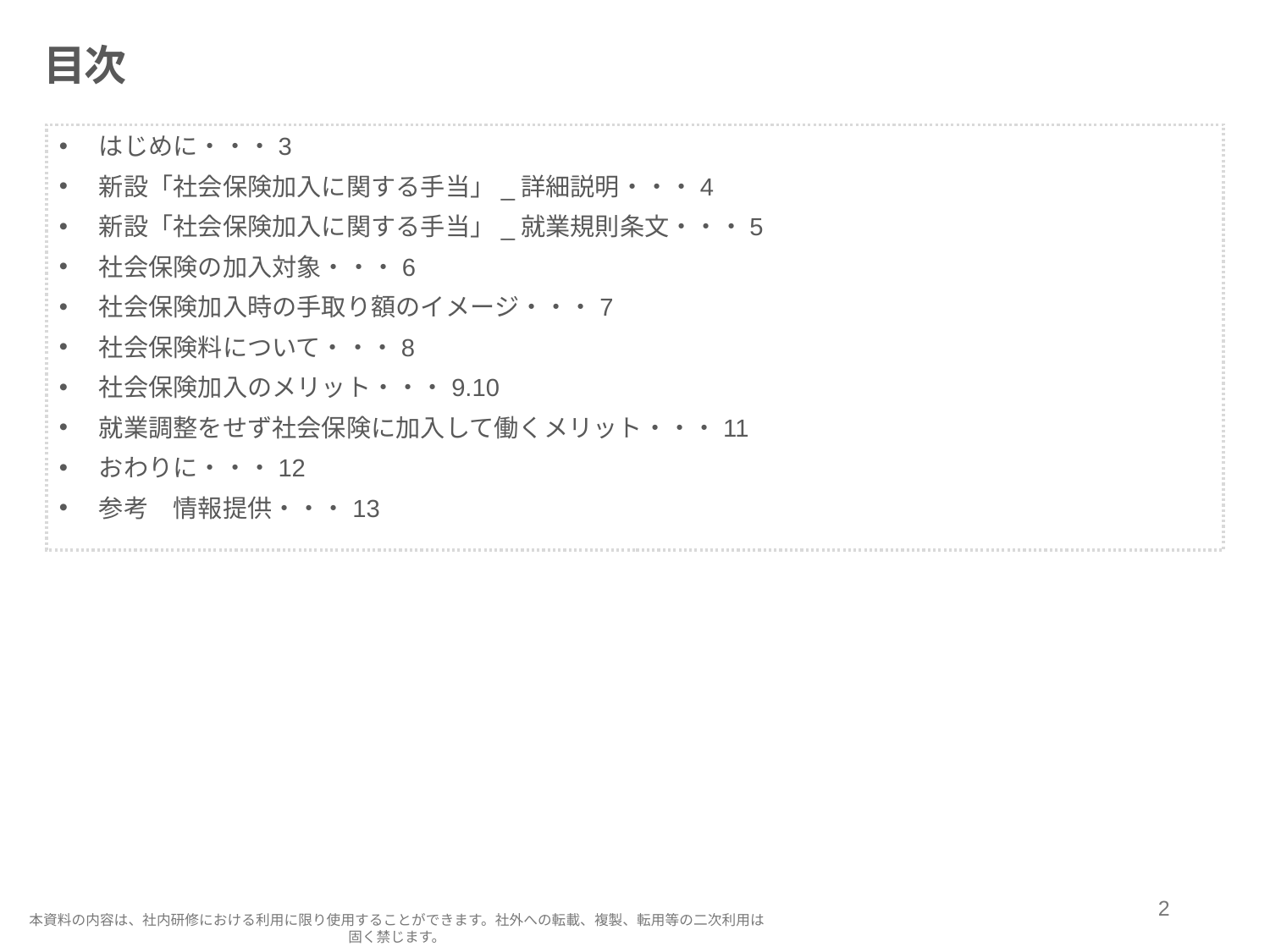

目次
はじめに・・・3
新設「社会保険加入に関する手当」_詳細説明・・・4
新設「社会保険加入に関する手当」_就業規則条文・・・5
社会保険の加入対象・・・6
社会保険加入時の手取り額のイメージ・・・7
社会保険料について・・・8
社会保険加入のメリット・・・9.10
就業調整をせず社会保険に加入して働くメリット・・・11
おわりに・・・12
参考　情報提供・・・13
2
本資料の内容は、社内研修における利用に限り使用することができます。社外への転載、複製、転用等の二次利用は固く禁じます。